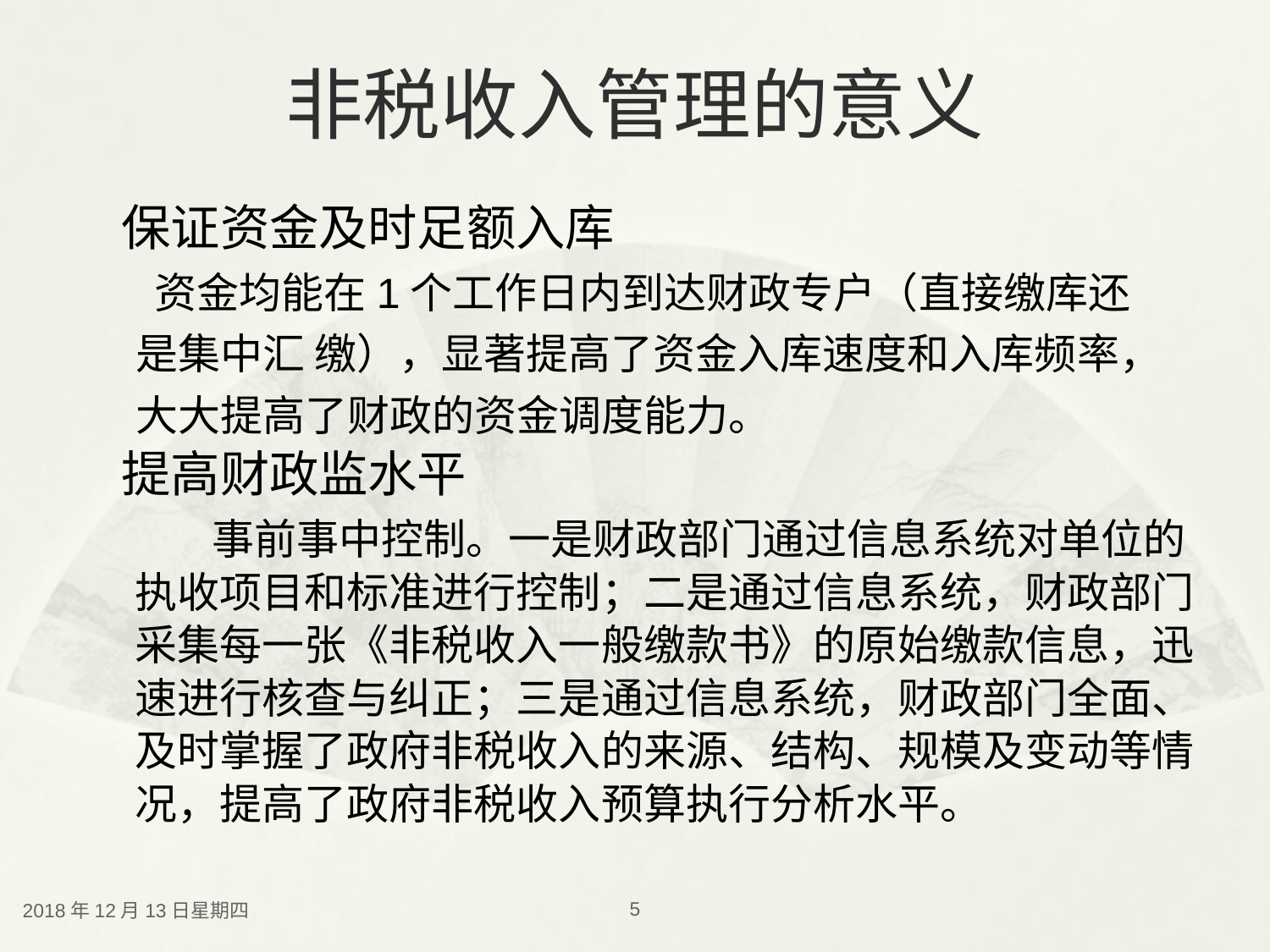

# 非税收入管理的意义
  保证资金及时足额入库
      资金均能在1个工作日内到达财政专户（直接缴库还
    是集中汇 缴），显著提高了资金入库速度和入库频率，
    大大提高了财政的资金调度能力。
  提高财政监水平
            事前事中控制。一是财政部门通过信息系统对单位的执收项目和标准进行控制；二是通过信息系统，财政部门采集每一张《非税收入一般缴款书》的原始缴款信息，迅速进行核查与纠正；三是通过信息系统，财政部门全面、及时掌握了政府非税收入的来源、结构、规模及变动等情况，提高了政府非税收入预算执行分析水平。
2018年12月13日星期四
5